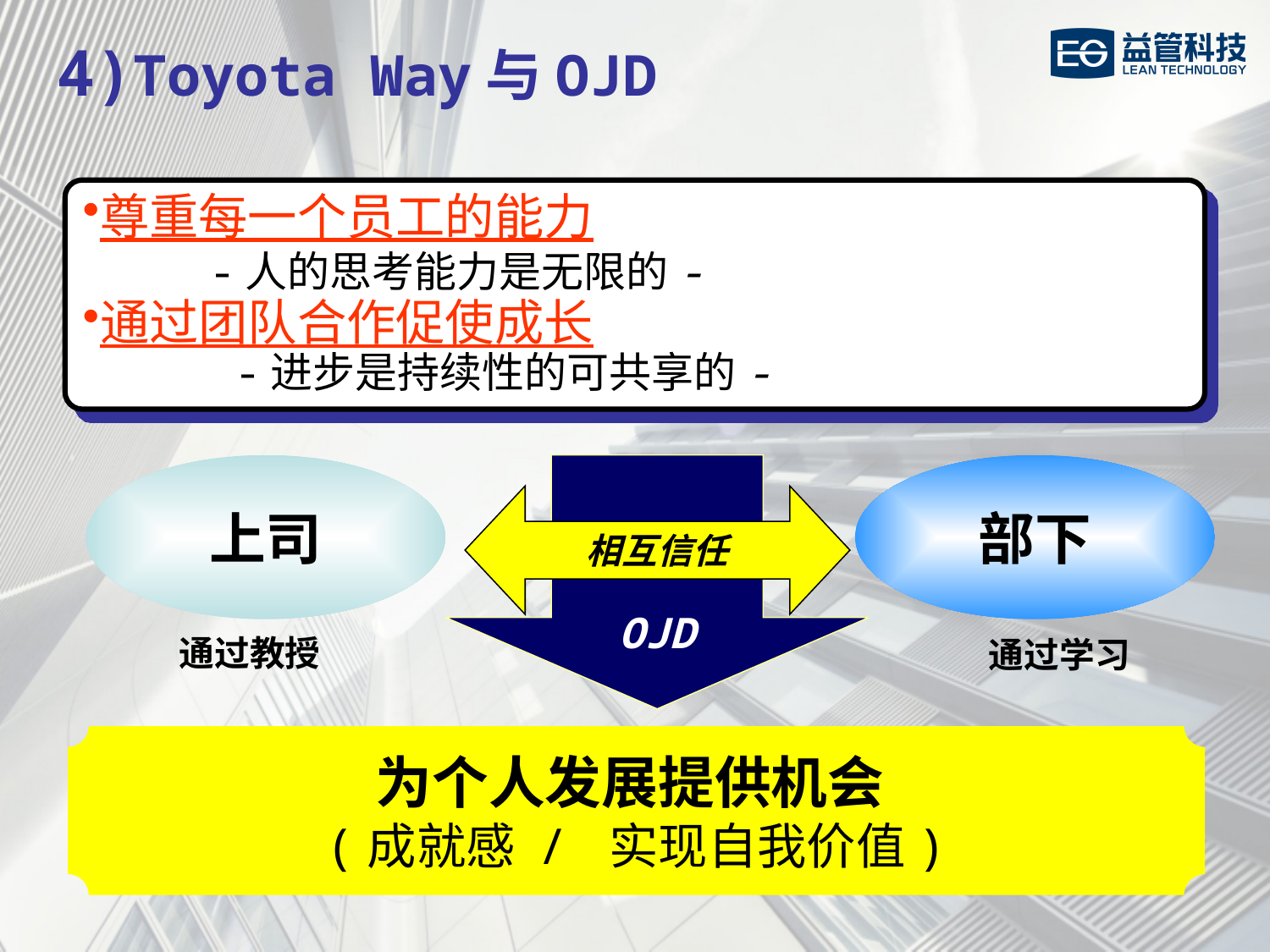

4)Toyota Way与OJD
尊重每一个员工的能力
	-人的思考能力是无限的-
通过团队合作促使成长
      -进步是持续性的可共享的-
上司
OJD
部下
相互信任
通过教授
通过学习
为个人发展提供机会
(成就感 / 实现自我价值)